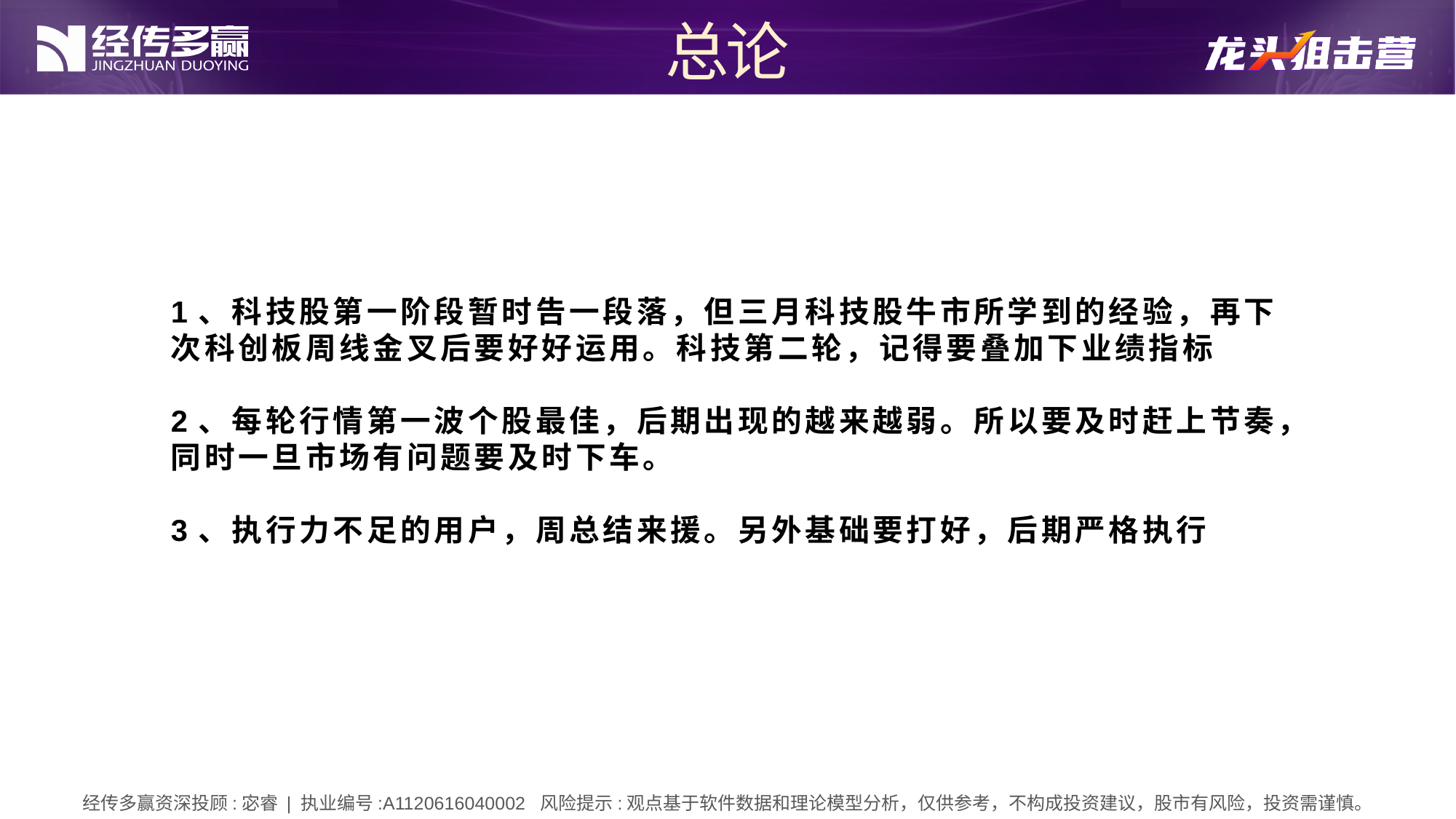

总论
1、科技股第一阶段暂时告一段落，但三月科技股牛市所学到的经验，再下次科创板周线金叉后要好好运用。科技第二轮，记得要叠加下业绩指标

2、每轮行情第一波个股最佳，后期出现的越来越弱。所以要及时赶上节奏，同时一旦市场有问题要及时下车。

3、执行力不足的用户，周总结来援。另外基础要打好，后期严格执行